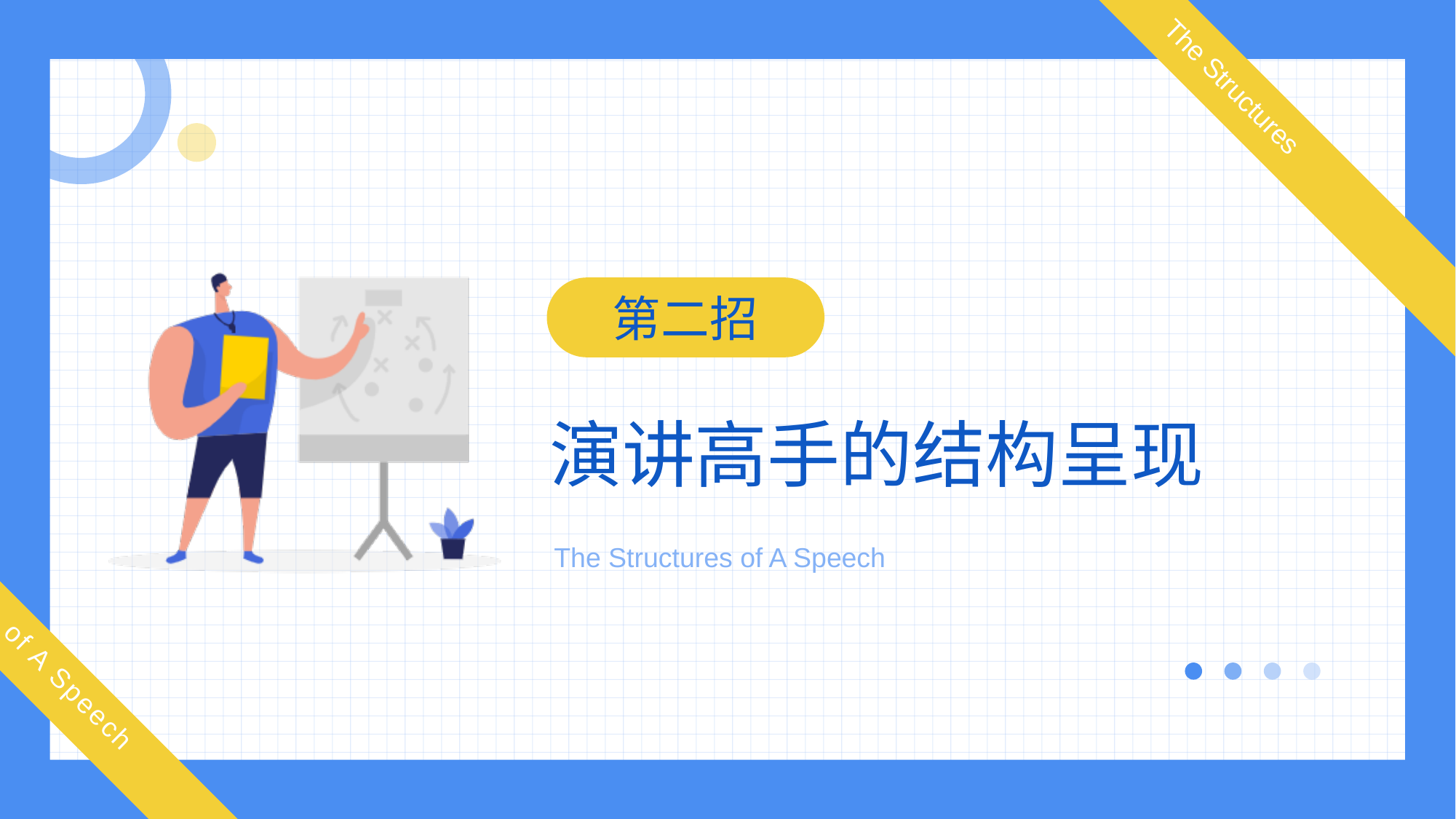

The Structures

第二招
演讲高手的结构呈现
The Structures of A Speech
of A Speech